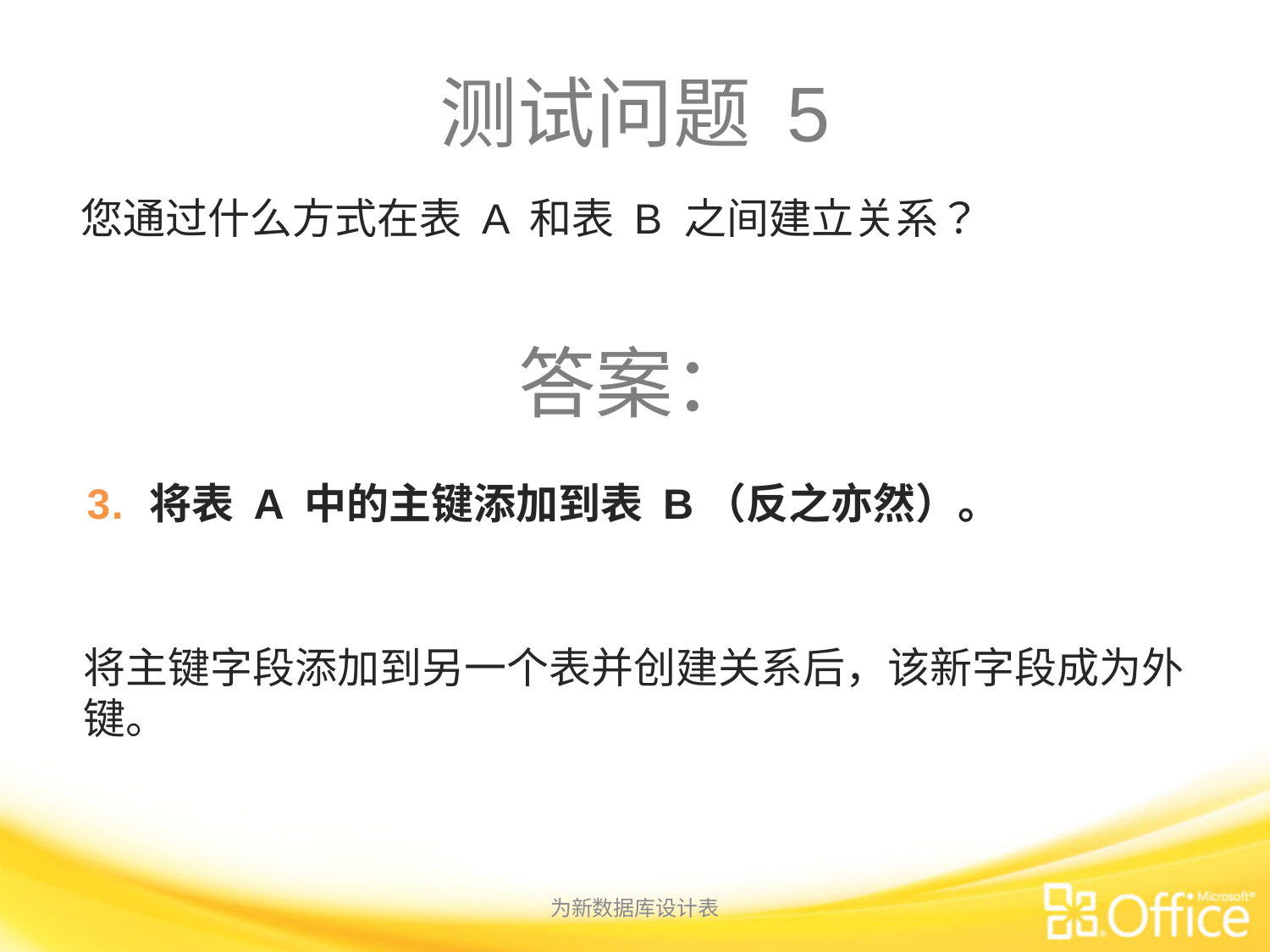

# 测试问题 5
您通过什么方式在表 A 和表 B 之间建立关系？
答案：
将表 A 中的主键添加到表 B（反之亦然）。
将主键字段添加到另一个表并创建关系后，该新字段成为外键。
为新数据库设计表